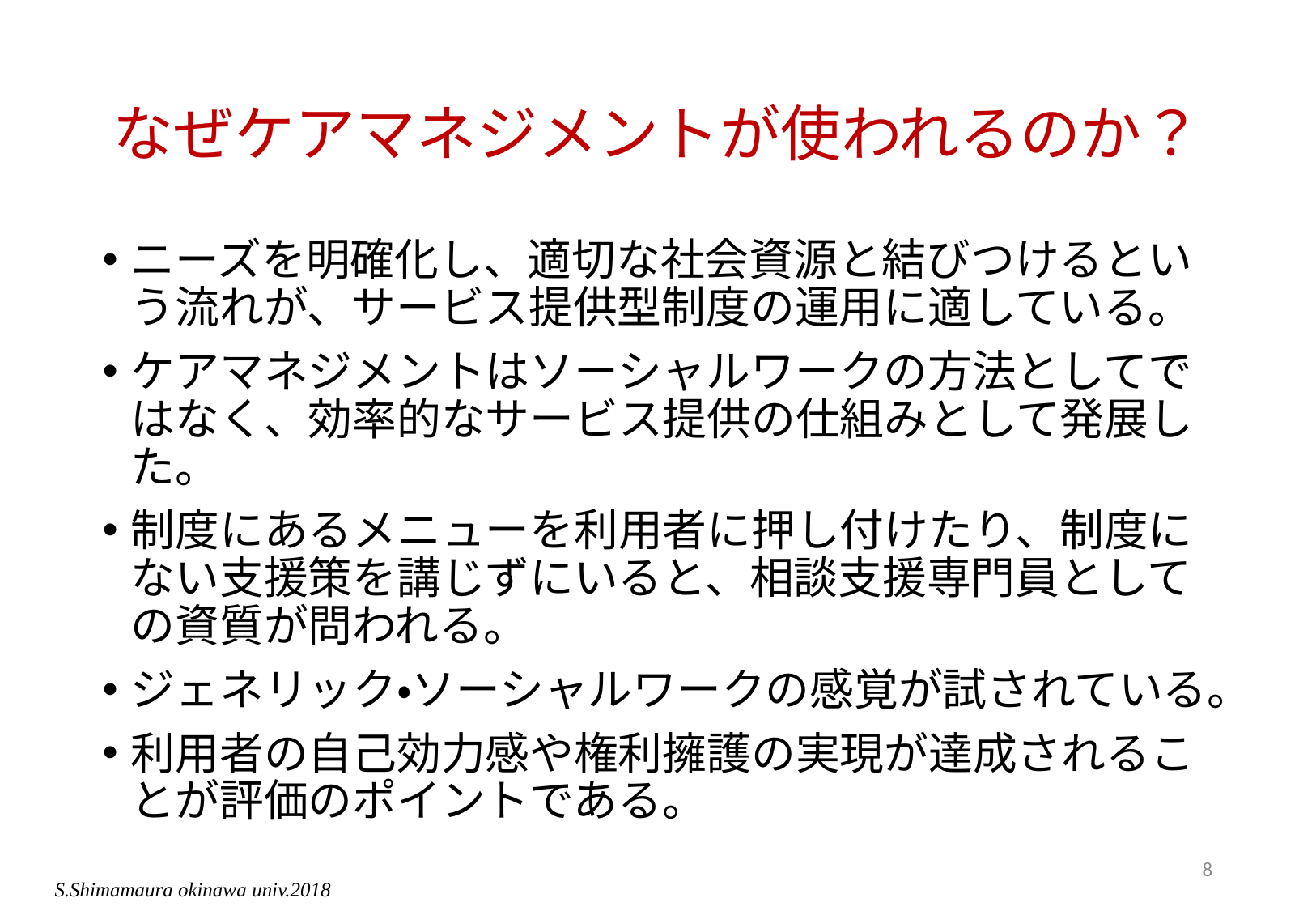

# なぜケアマネジメントが使われるのか？
ニーズを明確化し、適切な社会資源と結びつけるという流れが、サービス提供型制度の運用に適している。
ケアマネジメントはソーシャルワークの方法としてではなく、効率的なサービス提供の仕組みとして発展した。
制度にあるメニューを利用者に押し付けたり、制度にない支援策を講じずにいると、相談支援専門員としての資質が問われる。
ジェネリック・ソーシャルワークの感覚が試されている。
利用者の自己効力感や権利擁護の実現が達成されることが評価のポイントである。
8
S.Shimamaura okinawa univ.2018